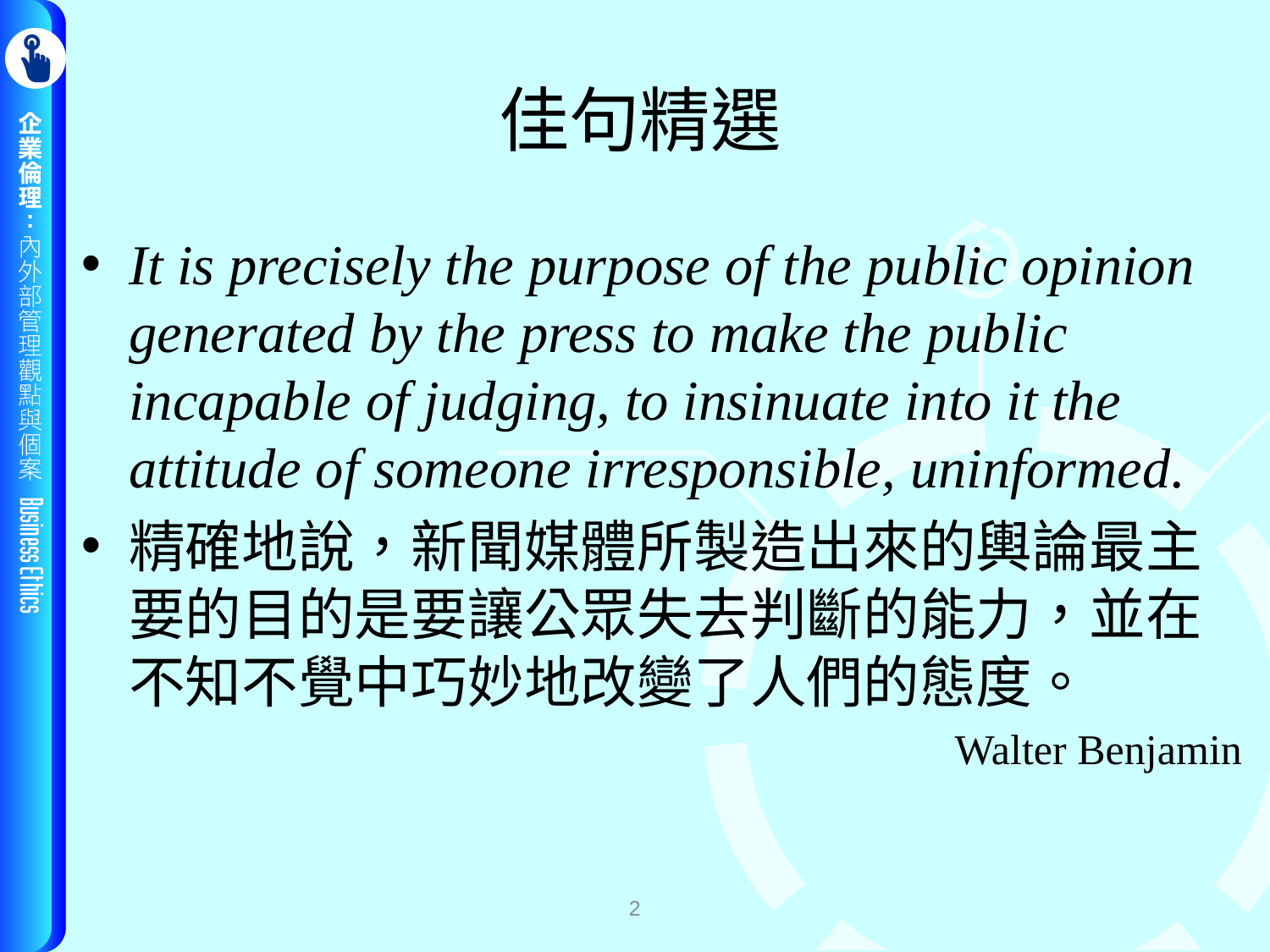

# 佳句精選
It is precisely the purpose of the public opinion generated by the press to make the public incapable of judging, to insinuate into it the attitude of someone irresponsible, uninformed.
精確地說，新聞媒體所製造出來的輿論最主要的目的是要讓公眾失去判斷的能力，並在不知不覺中巧妙地改變了人們的態度。
Walter Benjamin
2